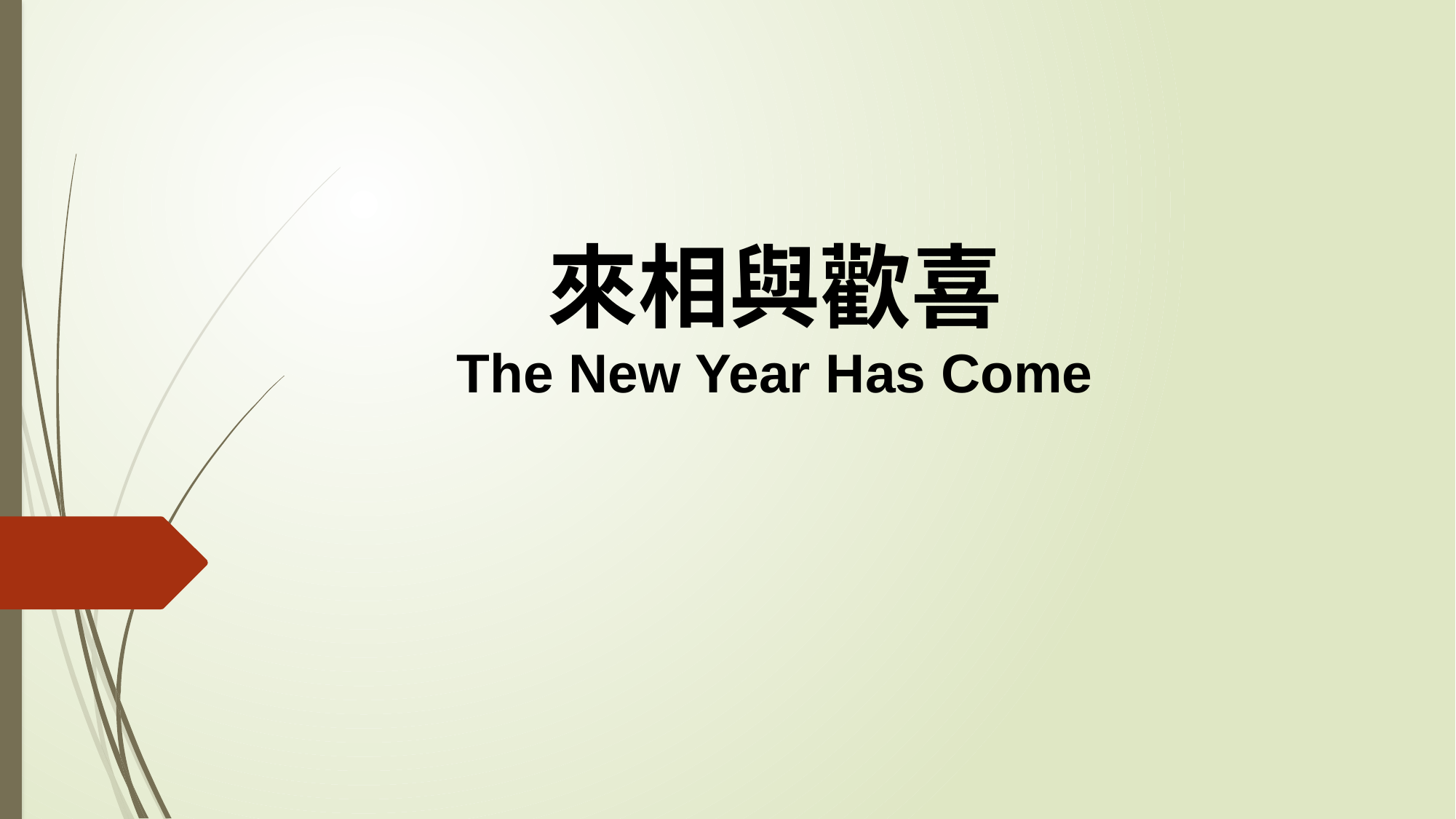

# 來相與歡喜 The New Year Has Come